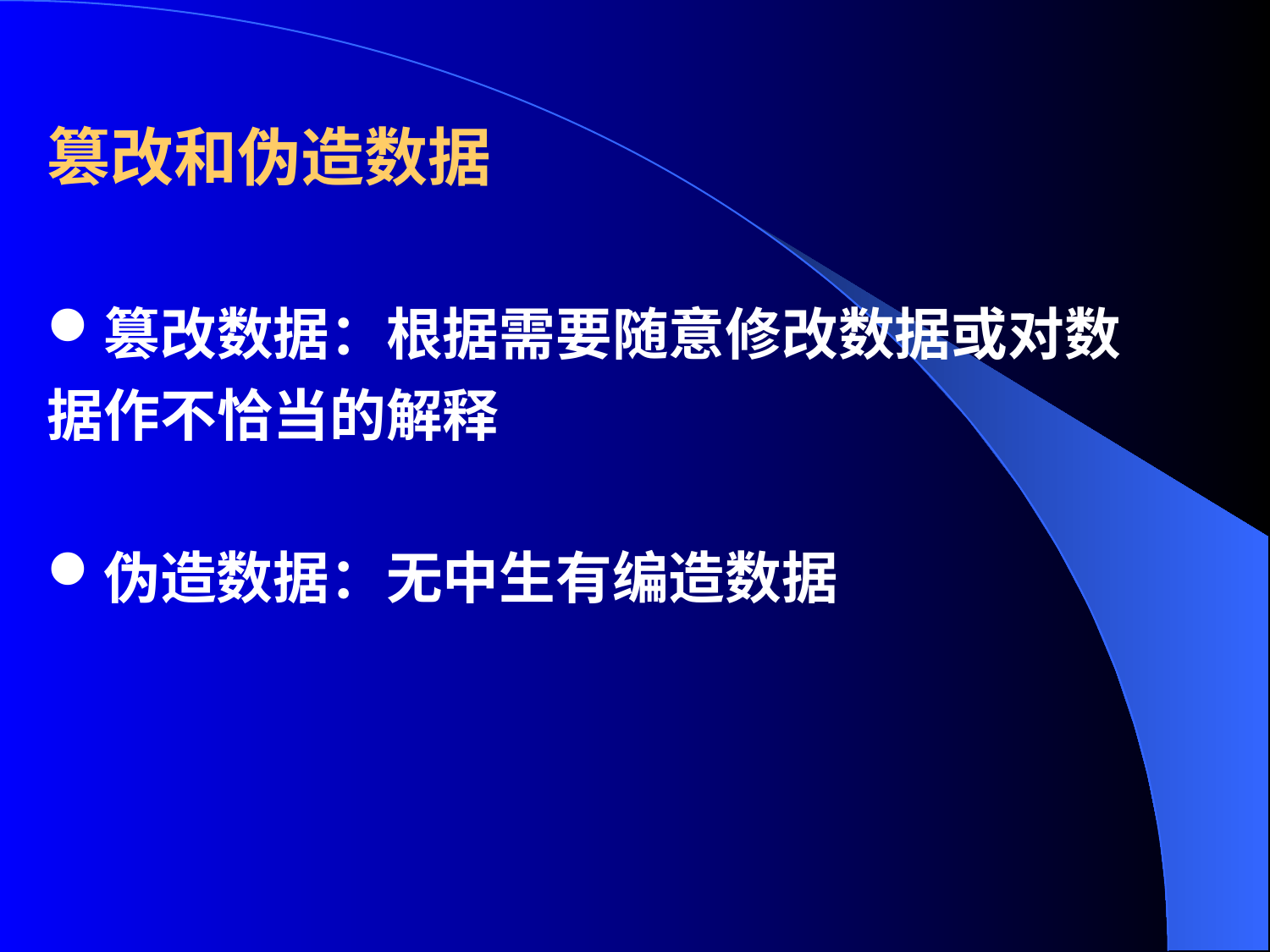

篡改和伪造数据

篡改数据：根据需要随意修改数据或对数据作不恰当的解释

伪造数据：无中生有编造数据